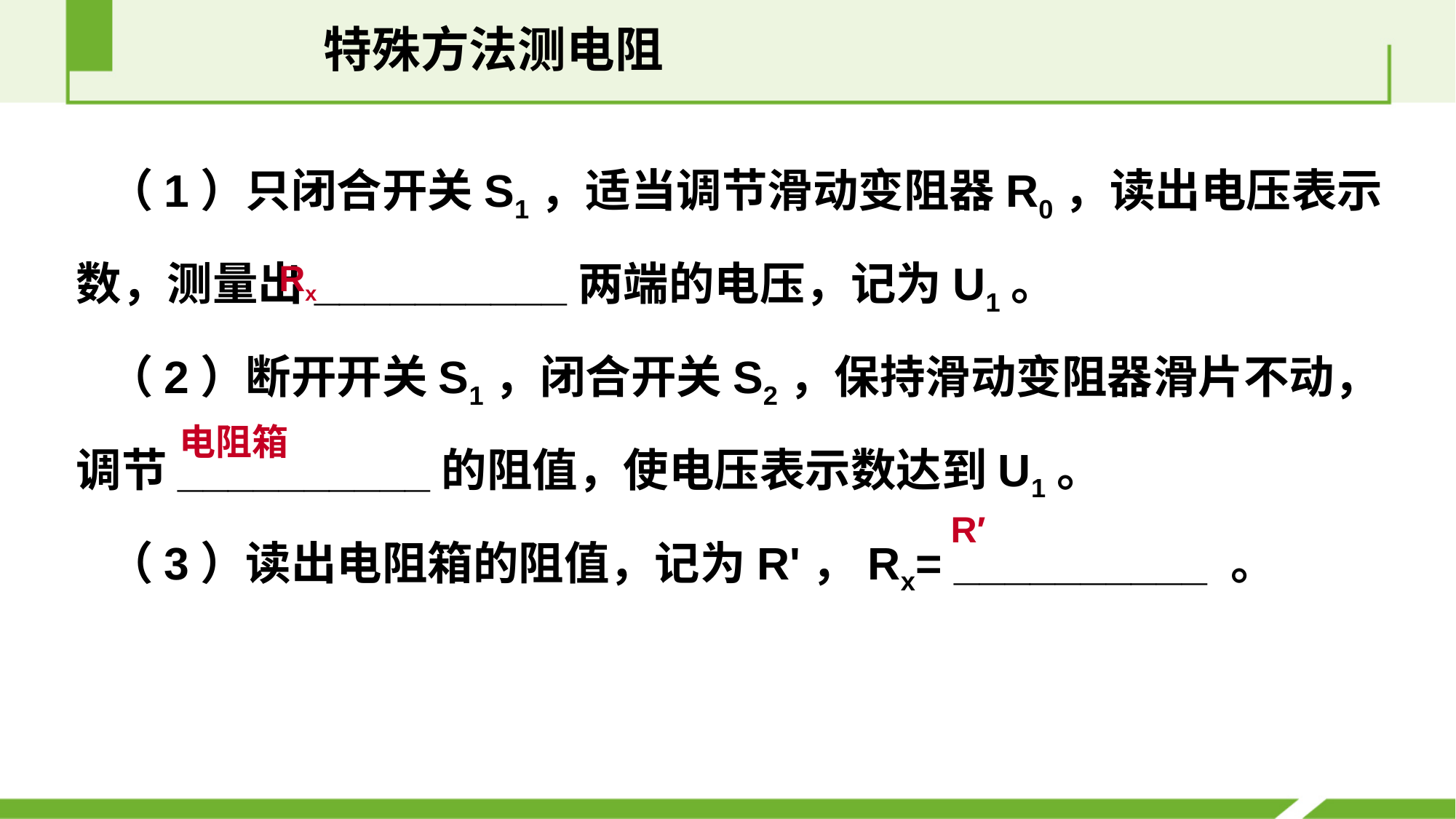

特殊方法测电阻
（1）只闭合开关S1，适当调节滑动变阻器R0，读出电压表示数，测量出__________两端的电压，记为U1。
（2）断开开关S1，闭合开关S2，保持滑动变阻器滑片不动，调节__________的阻值，使电压表示数达到U1。
（3）读出电阻箱的阻值，记为R'，Rx= __________ 。
Rx
电阻箱
R′